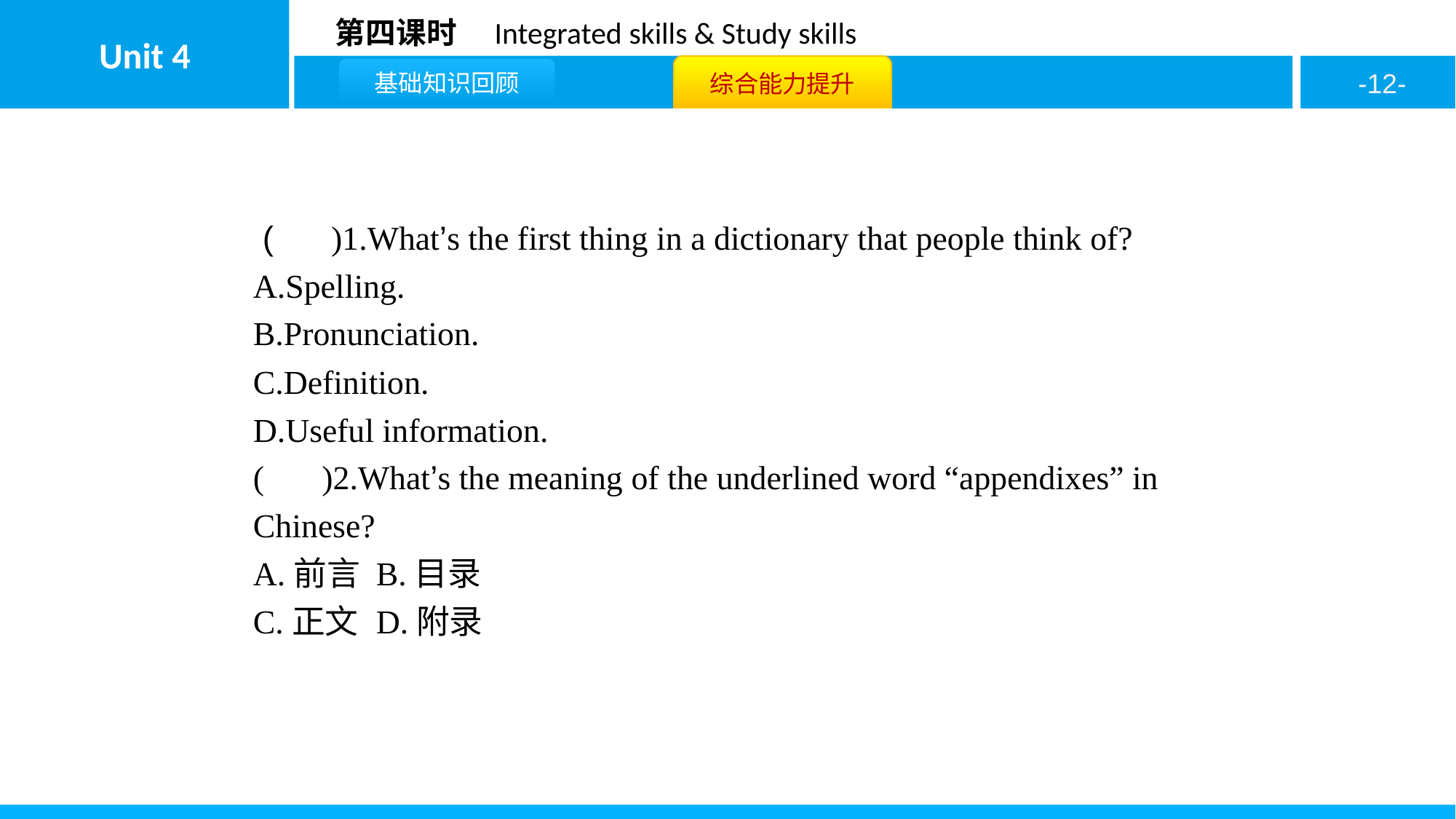

(  C  )1.What’s the first thing in a dictionary that people think of?
A.Spelling.
B.Pronunciation.
C.Definition.
D.Useful information.
(  D  )2.What’s the meaning of the underlined word “appendixes” in Chinese?
A.前言	B.目录
C.正文	D.附录